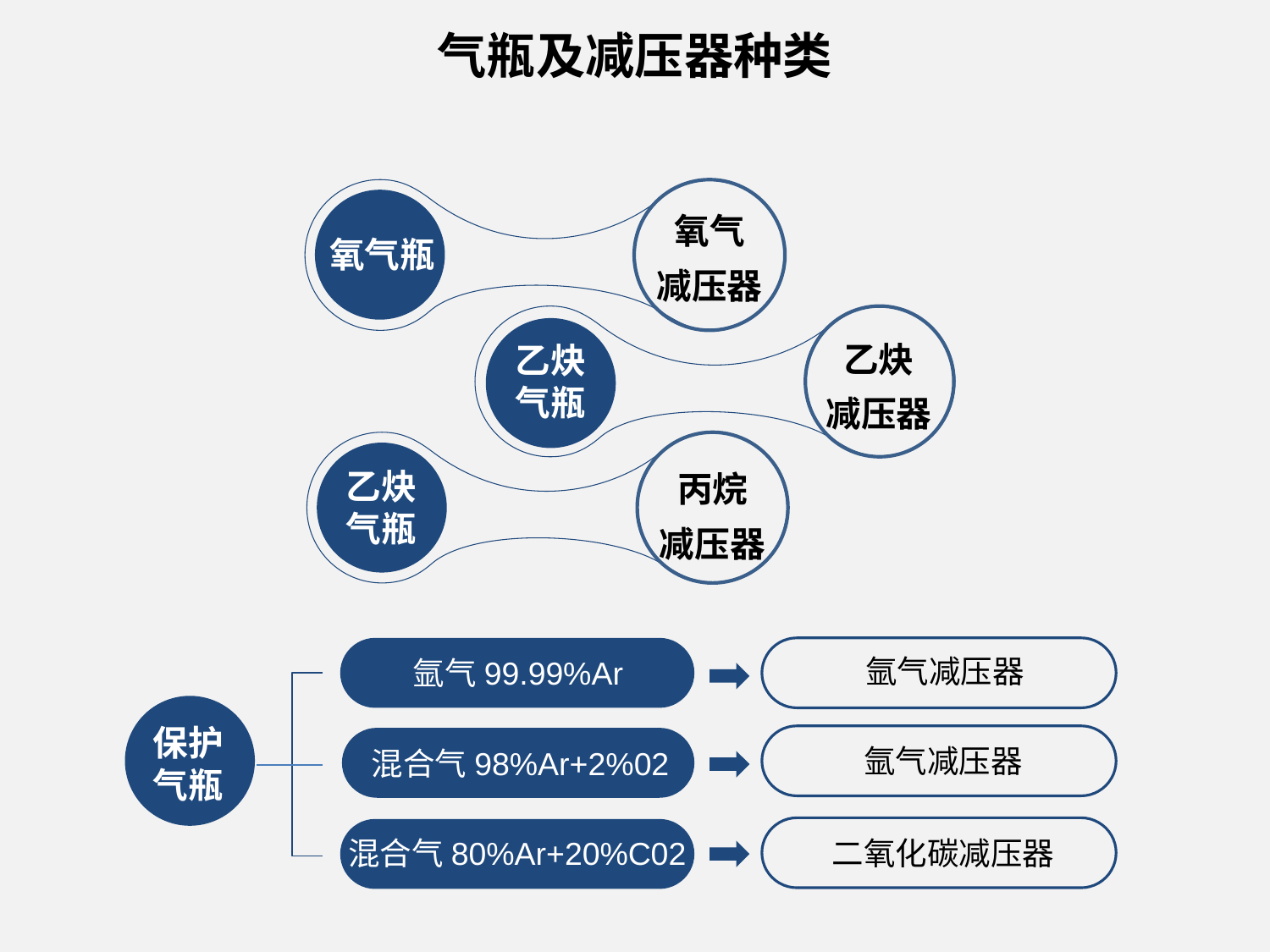

# 气瓶及减压器种类

氧气
减压器
氧气瓶

乙炔
减压器
乙炔
气瓶

丙烷
减压器
乙炔
气瓶

氩气减压器
氩气99.99%Ar

保护
气瓶

氩气减压器
混合气98%Ar+2%02

混合气80%Ar+20%C02
二氧化碳减压器